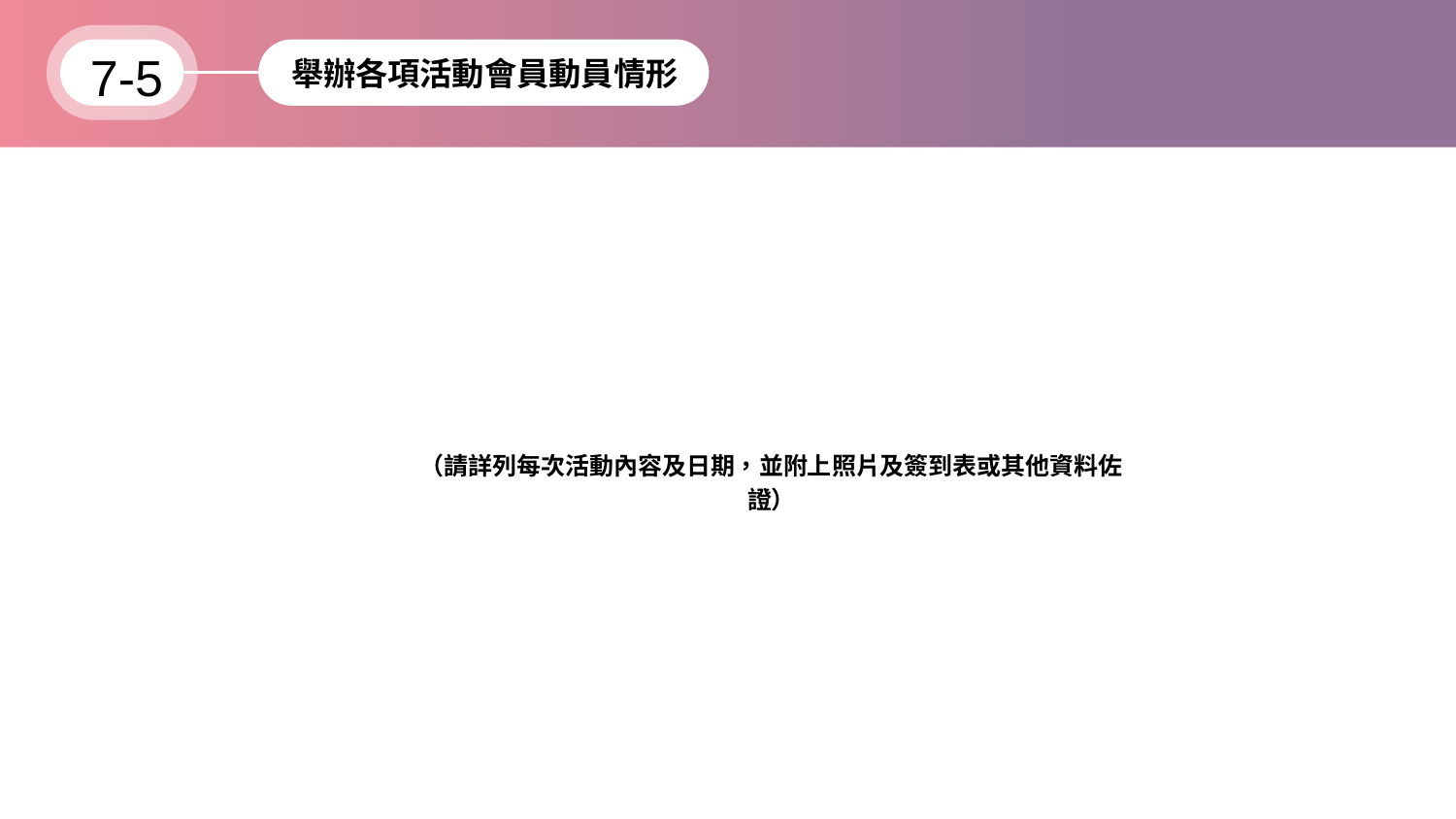

7-5

舉辦各項活動會員動員情形

（請詳列每次活動內容及日期，並附上照片及簽到表或其他資料佐證）